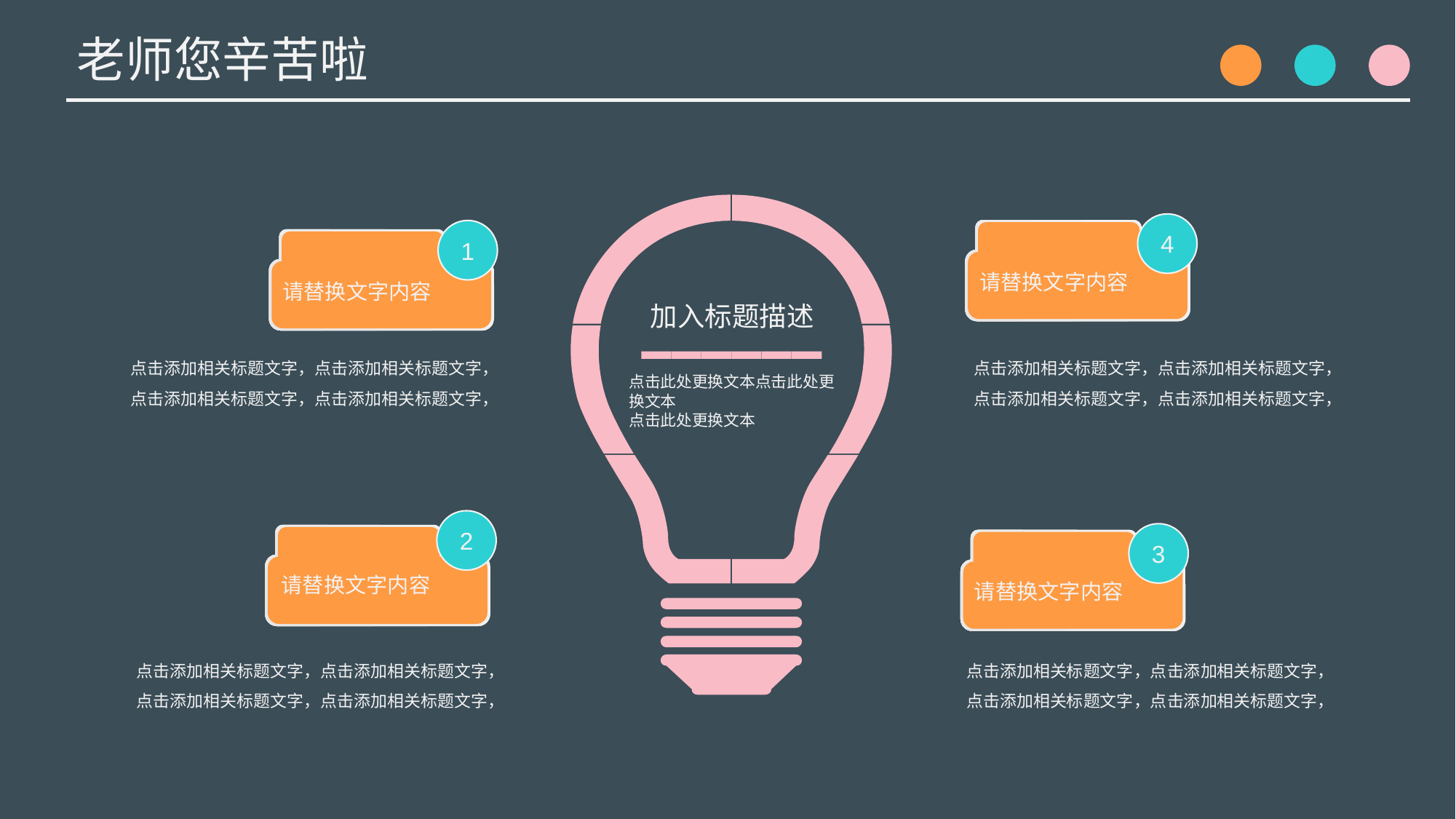

加入标题描述

点击此处更换文本点击此处更换文本
点击此处更换文本

4

1

请替换文字内容
请替换文字内容
点击添加相关标题文字，点击添加相关标题文字，点击添加相关标题文字，点击添加相关标题文字，
点击添加相关标题文字，点击添加相关标题文字，点击添加相关标题文字，点击添加相关标题文字，
2
3

请替换文字内容
请替换文字内容
点击添加相关标题文字，点击添加相关标题文字，点击添加相关标题文字，点击添加相关标题文字，
点击添加相关标题文字，点击添加相关标题文字，点击添加相关标题文字，点击添加相关标题文字，